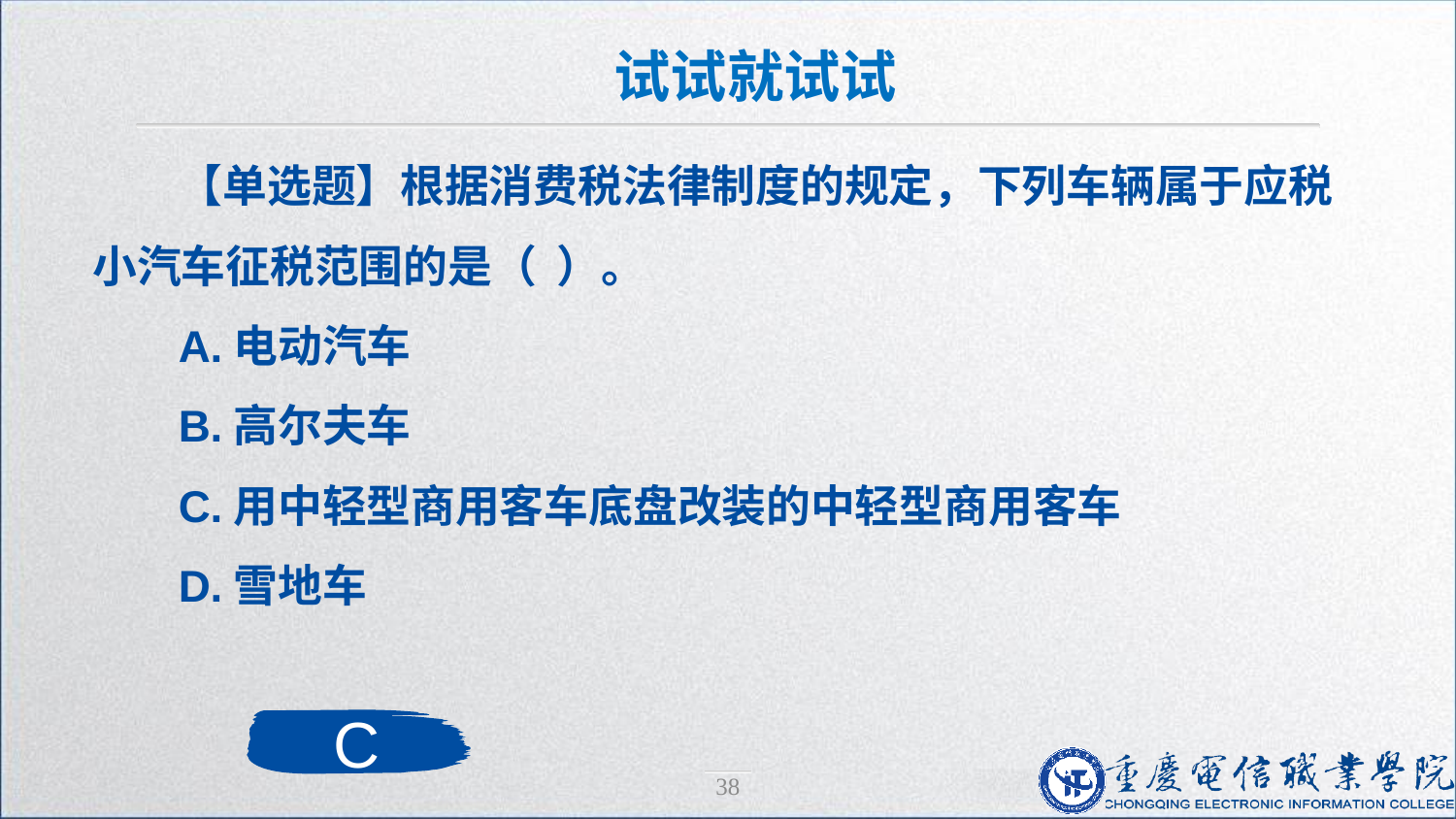

试试就试试
【单选题】根据消费税法律制度的规定，下列车辆属于应税小汽车征税范围的是（  ）。
A.电动汽车
B.高尔夫车
C.用中轻型商用客车底盘改装的中轻型商用客车
D.雪地车

C
38